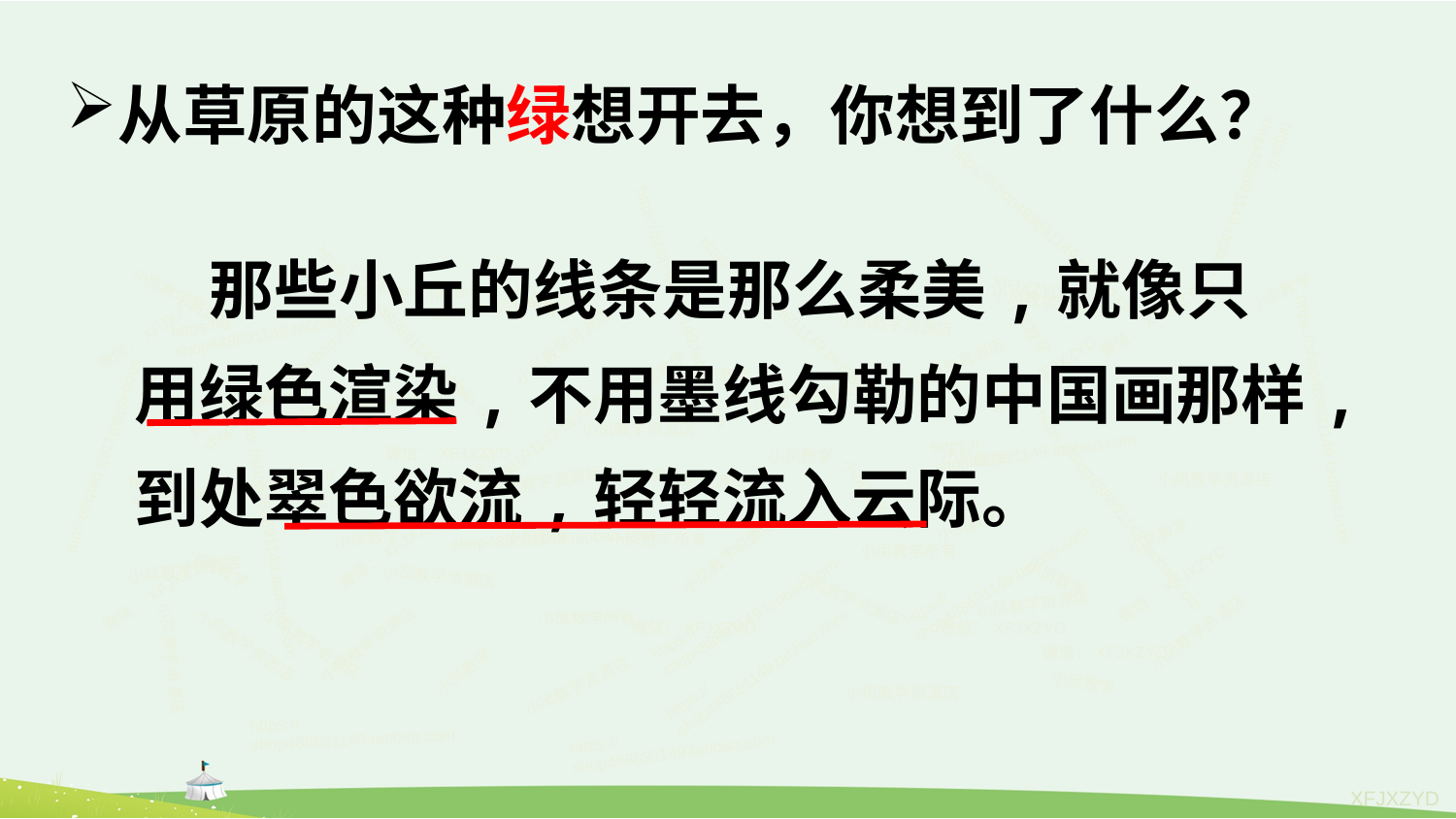

从草原的这种绿想开去，你想到了什么？
    那些小丘的线条是那么柔美,就像只用绿色渲染,不用墨线勾勒的中国画那样,到处翠色欲流,轻轻流入云际。